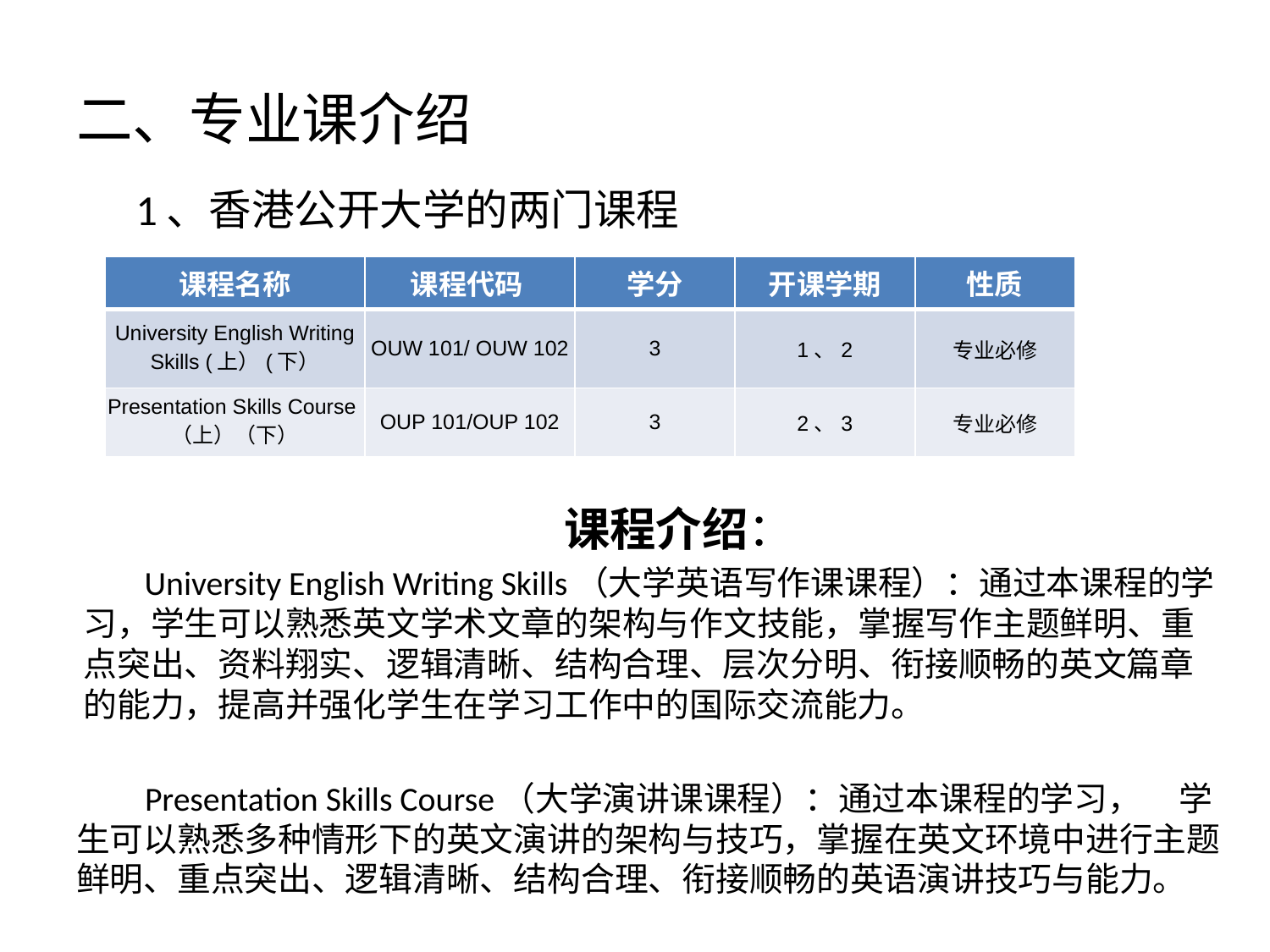

# 二、专业课介绍
1、香港公开大学的两门课程

课程介绍：
        University English Writing Skills（大学英语写作课课程）：通过本课程的学习，学生可以熟悉英文学术文章的架构与作文技能，掌握写作主题鲜明、重点突出、资料翔实、逻辑清晰、结构合理、层次分明、衔接顺畅的英文篇章的能力，提高并强化学生在学习工作中的国际交流能力。

         Presentation Skills Course（大学演讲课课程）：通过本课程的学习，     学生可以熟悉多种情形下的英文演讲的架构与技巧，掌握在英文环境中进行主题鲜明、重点突出、逻辑清晰、结构合理、衔接顺畅的英语演讲技巧与能力。
| 课程名称 | 课程代码 | 学分 | 开课学期 | 性质 |
| --- | --- | --- | --- | --- |
| University English Writing Skills (上）(下） | OUW 101/ OUW 102 | 3 | 1、2 | 专业必修 |
| Presentation Skills Course （上）（下） | OUP 101/OUP 102 | 3 | 2、3 | 专业必修 |